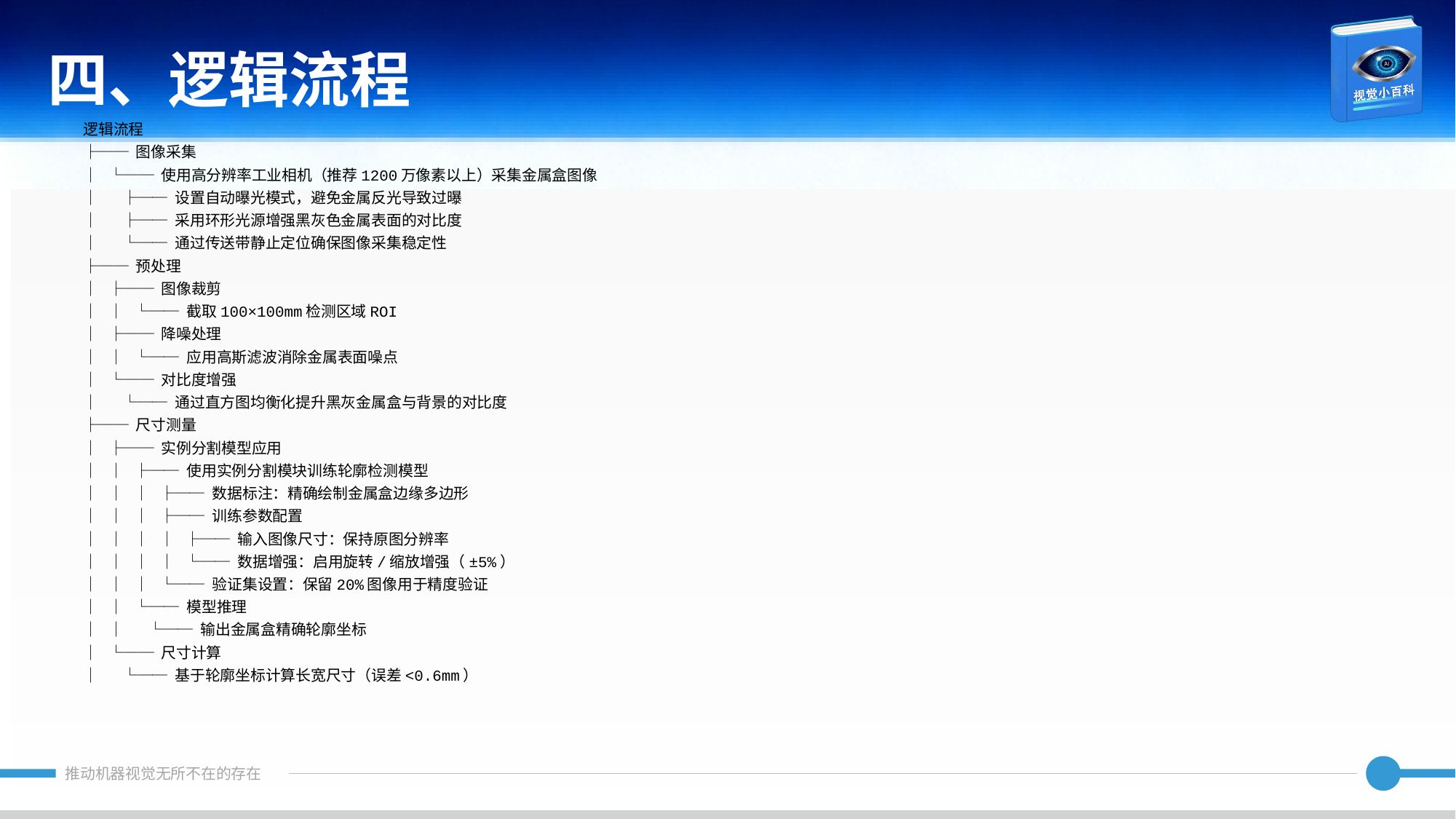

四、逻辑流程

逻辑流程
├── 图像采集
│   └── 使用高分辨率工业相机（推荐1200万像素以上）采集金属盒图像
│       ├── 设置自动曝光模式，避免金属反光导致过曝
│       ├── 采用环形光源增强黑灰色金属表面的对比度
│       └── 通过传送带静止定位确保图像采集稳定性
├── 预处理
│   ├── 图像裁剪
│   │   └── 截取100×100mm检测区域ROI
│   ├── 降噪处理
│   │   └── 应用高斯滤波消除金属表面噪点
│   └── 对比度增强
│       └── 通过直方图均衡化提升黑灰金属盒与背景的对比度
├── 尺寸测量
│   ├── 实例分割模型应用
│   │   ├── 使用实例分割模块训练轮廓检测模型
│   │   │   ├── 数据标注：精确绘制金属盒边缘多边形
│   │   │   ├── 训练参数配置
│   │   │   │   ├── 输入图像尺寸：保持原图分辨率
│   │   │   │   └── 数据增强：启用旋转/缩放增强（±5%）
│   │   │   └── 验证集设置：保留20%图像用于精度验证
│   │   └── 模型推理
│   │       └── 输出金属盒精确轮廓坐标
│   └── 尺寸计算
│       └── 基于轮廓坐标计算长宽尺寸（误差<0.6mm）
9